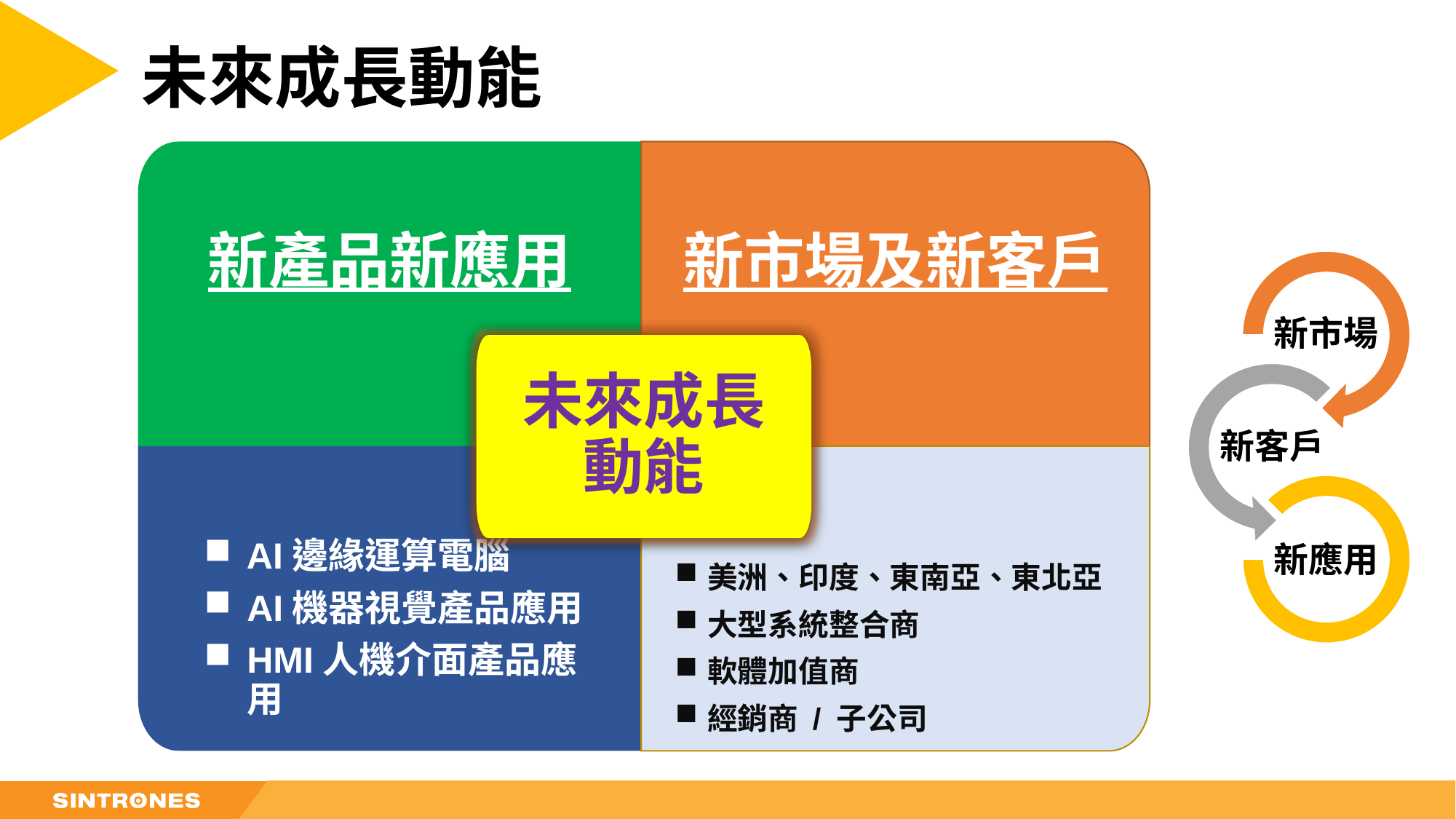

未來成長動能
新產品新應用
新市場及新客戶
未來成長動能
AI邊緣運算電腦
AI機器視覺產品應用
HMI人機介面產品應用

美洲、印度、東南亞、東北亞
大型系統整合商
軟體加值商
經銷商 / 子公司

新市場

新客戶

新應用